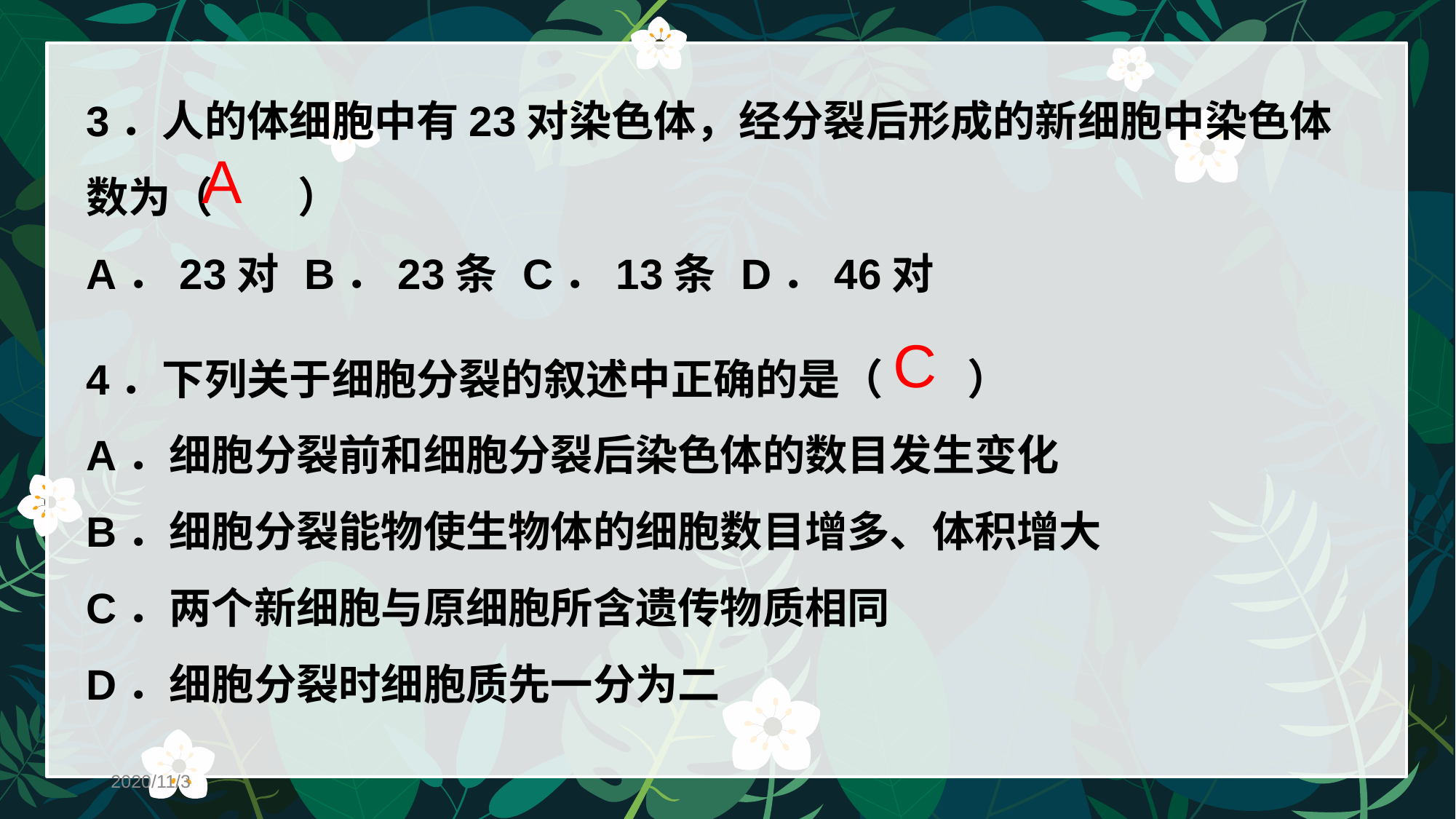

3．人的体细胞中有23对染色体，经分裂后形成的新细胞中染色体数为（　　）
A．23对	B．23条	C．13条	D．46对
A
4．下列关于细胞分裂的叙述中正确的是（　　）
A．细胞分裂前和细胞分裂后染色体的数目发生变化
B．细胞分裂能物使生物体的细胞数目增多、体积增大
C．两个新细胞与原细胞所含遗传物质相同
D．细胞分裂时细胞质先一分为二
C
2020/11/3